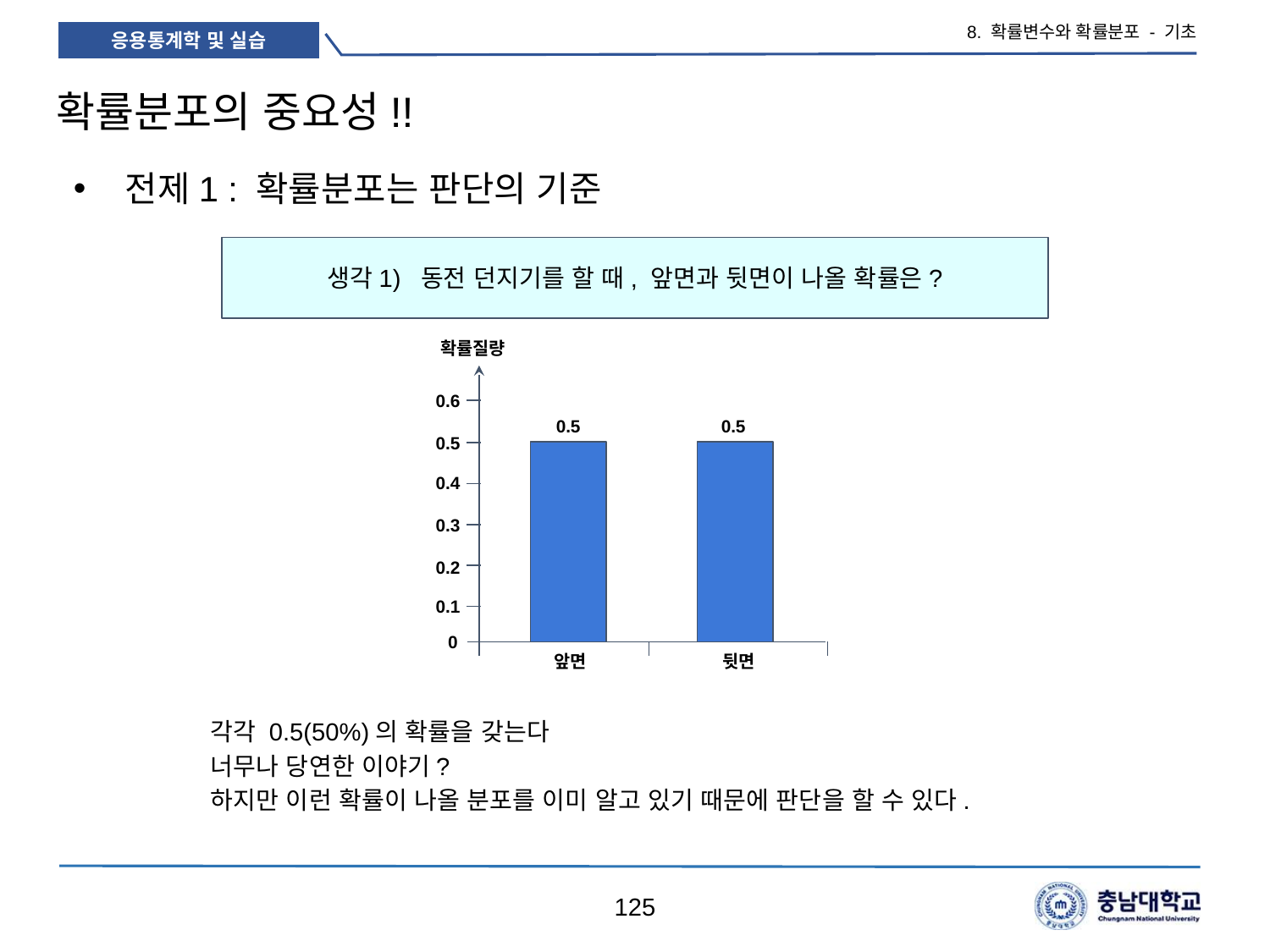

8. 확률변수와 확률분포 - 기초
# 확률분포의 중요성!!
전제1 : 확률분포는 판단의 기준
생각1)  동전 던지기를 할 때, 앞면과 뒷면이 나올 확률은?
확률질량
0.6
0.5
0.5
0.5

0.4
0.3
0.2
0.1
0
앞면
뒷면
각각 0.5(50%)의 확률을 갖는다
너무나 당연한 이야기?
하지만 이런 확률이 나올 분포를 이미 알고 있기 때문에 판단을 할 수 있다.
125